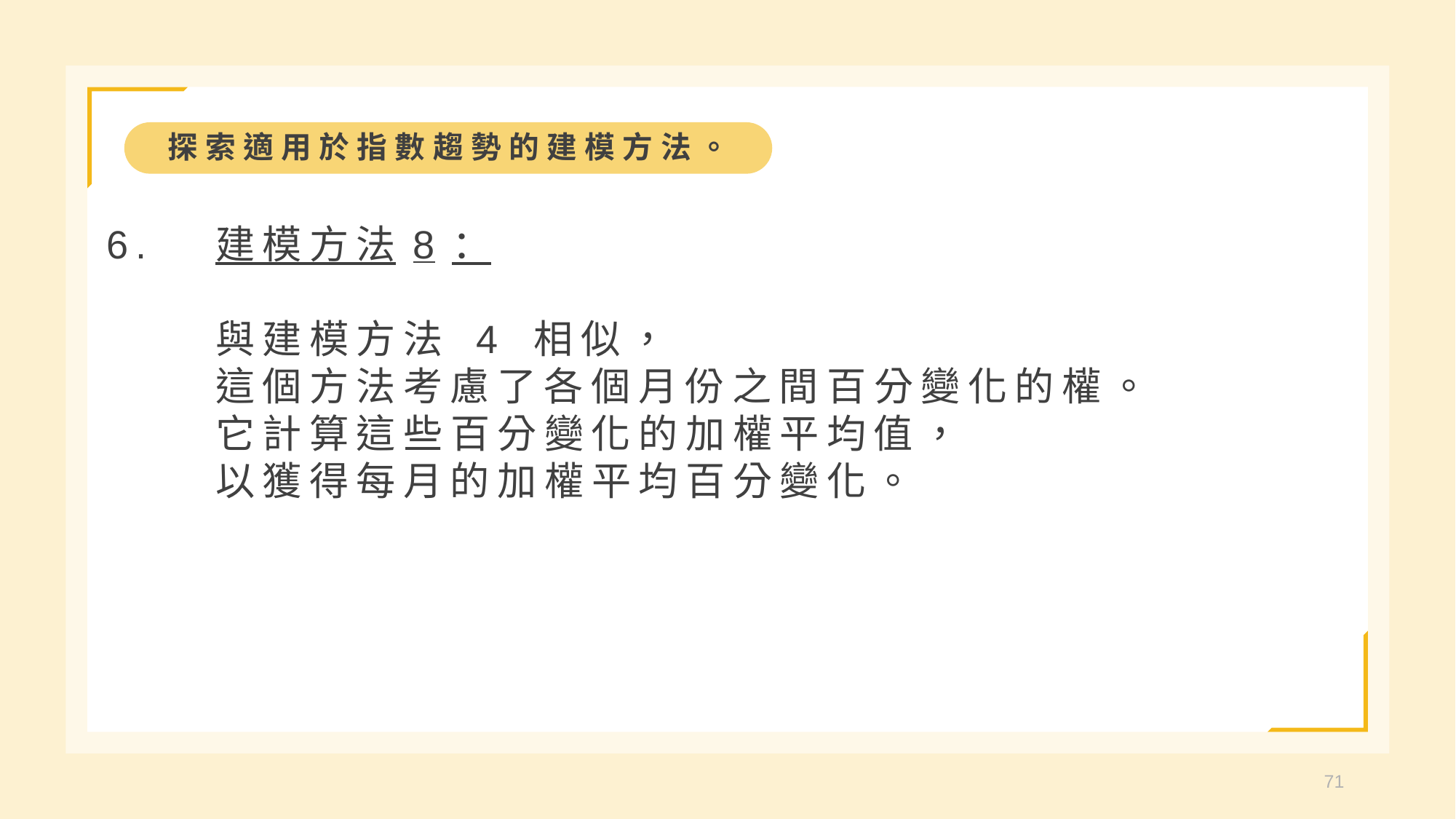

探索適用於指數趨勢的建模方法。
6.	建模方法8：

	與建模方法 4 相似，
	這個方法考慮了各個月份之間百分變化的權。
	它計算這些百分變化的加權平均值，
	以獲得每月的加權平均百分變化。
71